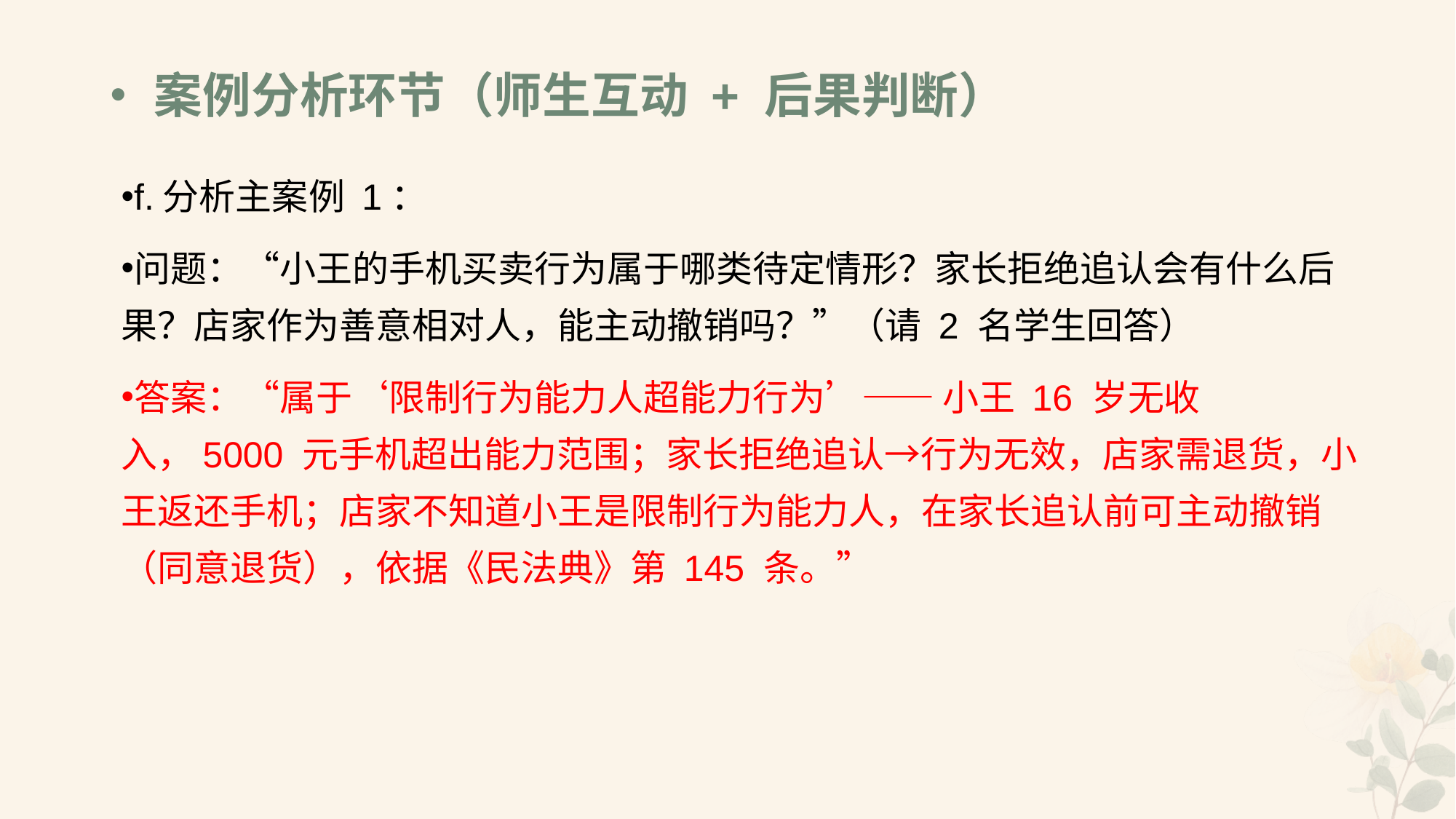

# •案例分析环节（师生互动 + 后果判断）
f.分析主案例 1：
问题：“小王的手机买卖行为属于哪类待定情形？家长拒绝追认会有什么后果？店家作为善意相对人，能主动撤销吗？”（请 2 名学生回答）
答案：“属于‘限制行为能力人超能力行为’—— 小王 16 岁无收入，5000 元手机超出能力范围；家长拒绝追认→行为无效，店家需退货，小王返还手机；店家不知道小王是限制行为能力人，在家长追认前可主动撤销（同意退货），依据《民法典》第 145 条。”